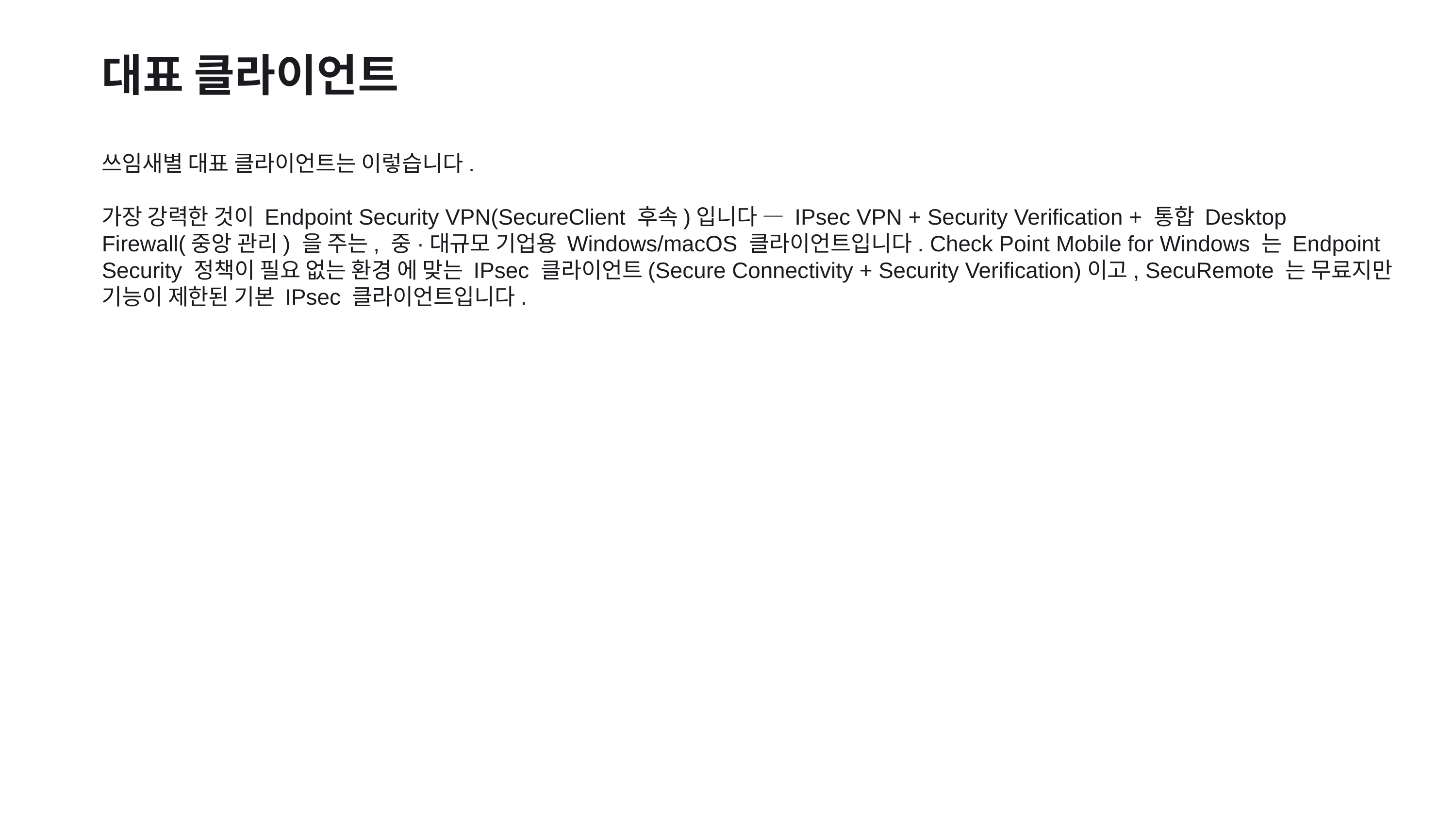

대표 클라이언트
쓰임새별 대표 클라이언트는 이렇습니다.

가장 강력한 것이 Endpoint Security VPN(SecureClient 후속)입니다 — IPsec VPN + Security Verification + 통합 Desktop Firewall(중앙 관리) 을 주는, 중·대규모 기업용 Windows/macOS 클라이언트입니다. Check Point Mobile for Windows 는 Endpoint Security 정책이 필요 없는 환경 에 맞는 IPsec 클라이언트(Secure Connectivity + Security Verification)이고, SecuRemote 는 무료지만 기능이 제한된 기본 IPsec 클라이언트입니다.